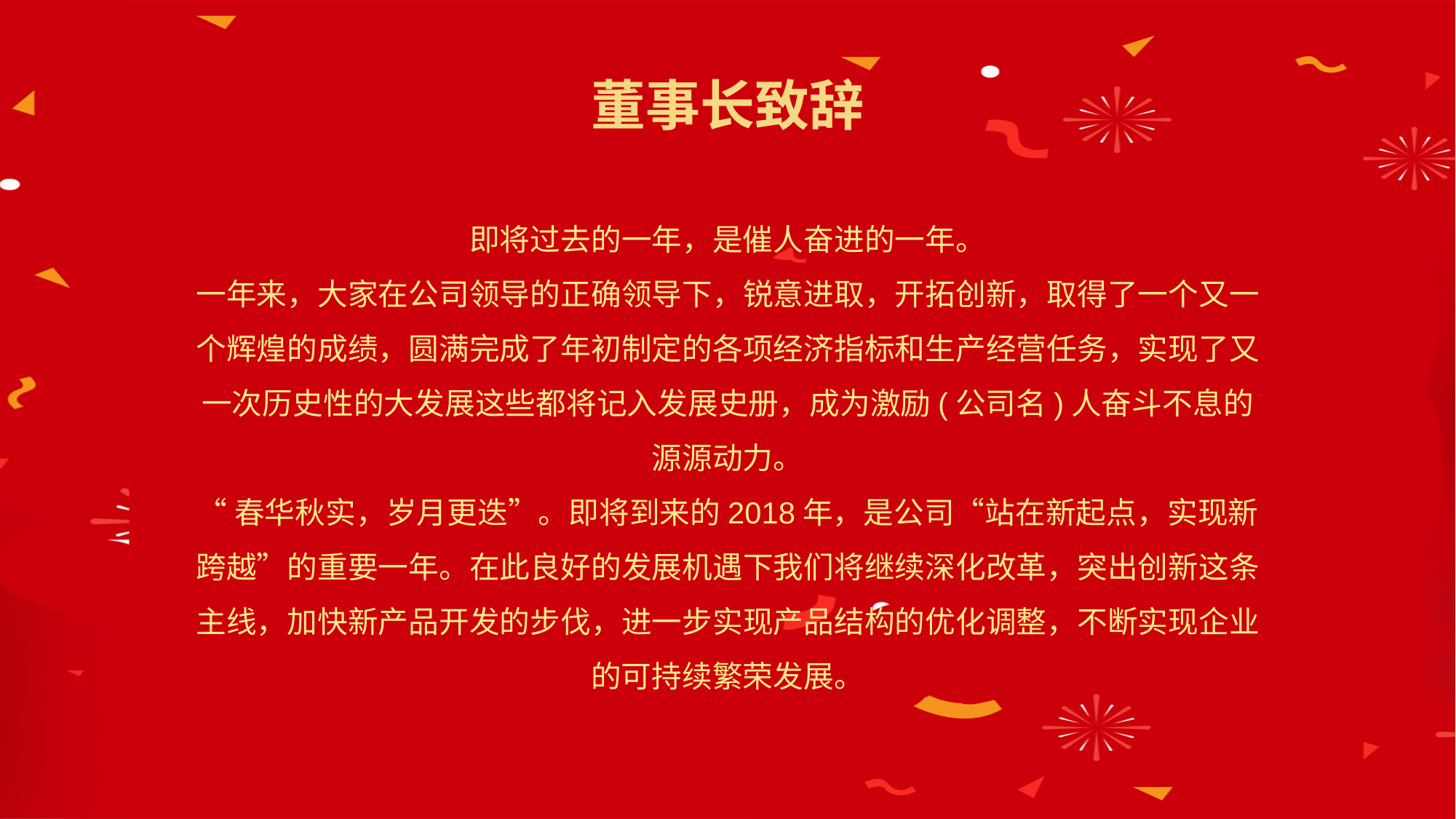

董事长致辞
即将过去的一年，是催人奋进的一年。
一年来，大家在公司领导的正确领导下，锐意进取，开拓创新，取得了一个又一个辉煌的成绩，圆满完成了年初制定的各项经济指标和生产经营任务，实现了又一次历史性的大发展这些都将记入发展史册，成为激励(公司名)人奋斗不息的源源动力。
“春华秋实，岁月更迭”。即将到来的2018年，是公司“站在新起点，实现新跨越”的重要一年。在此良好的发展机遇下我们将继续深化改革，突出创新这条主线，加快新产品开发的步伐，进一步实现产品结构的优化调整，不断实现企业的可持续繁荣发展。